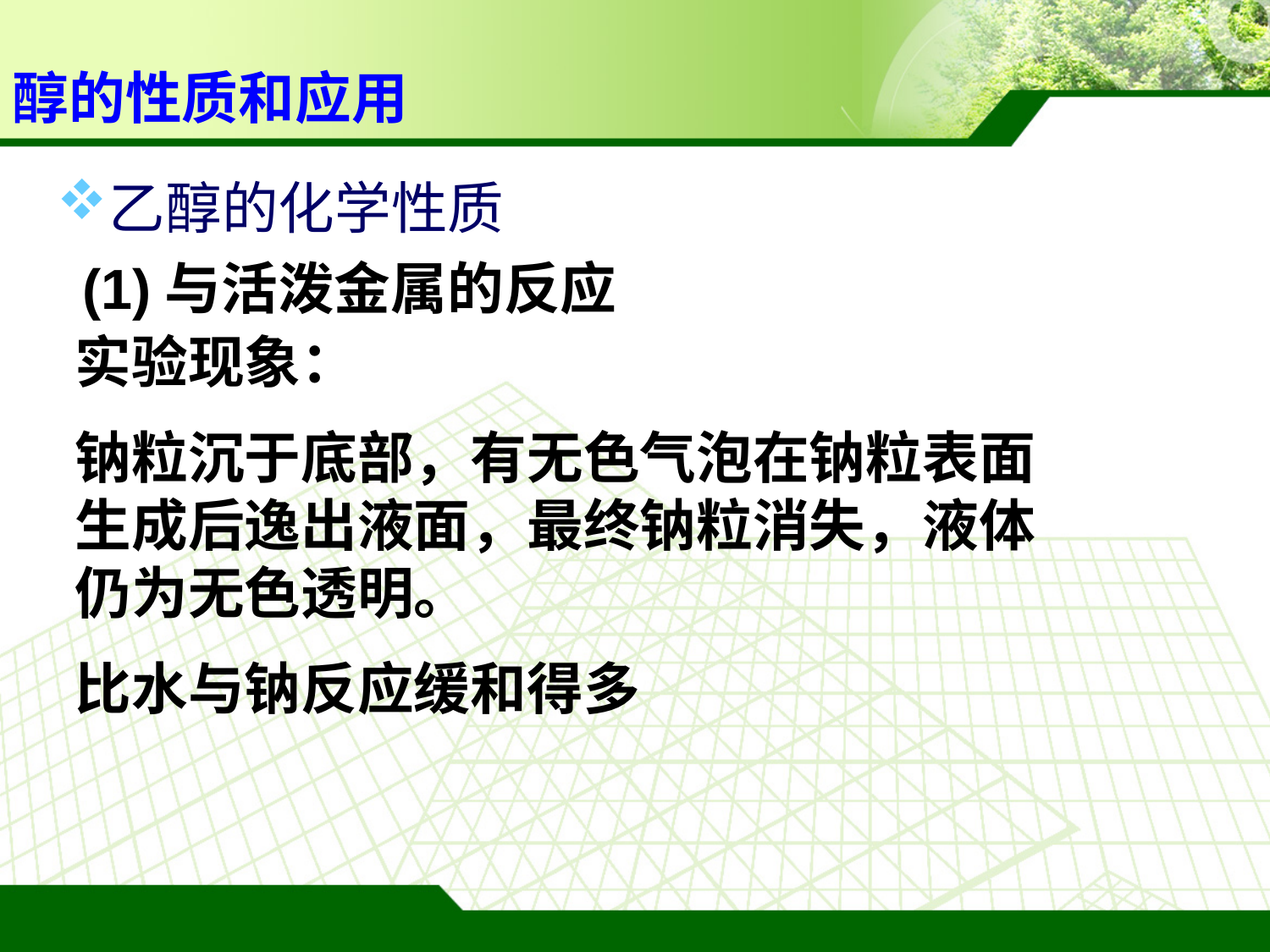

醇的性质和应用
乙醇的化学性质
(1)与活泼金属的反应
实验现象：
钠粒沉于底部，有无色气泡在钠粒表面生成后逸出液面，最终钠粒消失，液体仍为无色透明。
比水与钠反应缓和得多